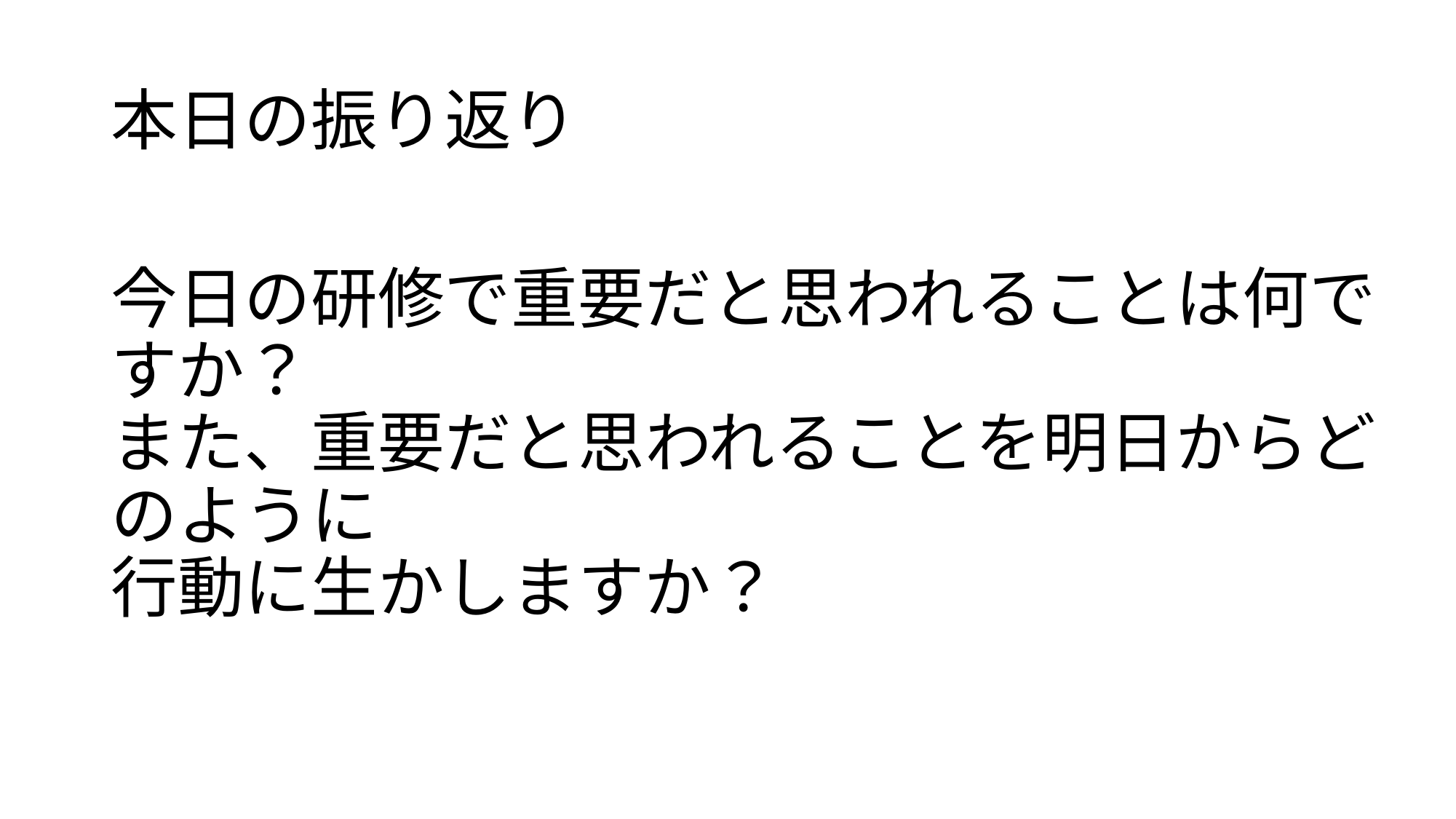

# 本日の振り返り
今日の研修で重要だと思われることは何ですか？
また、重要だと思われることを明日からどのように
行動に生かしますか？